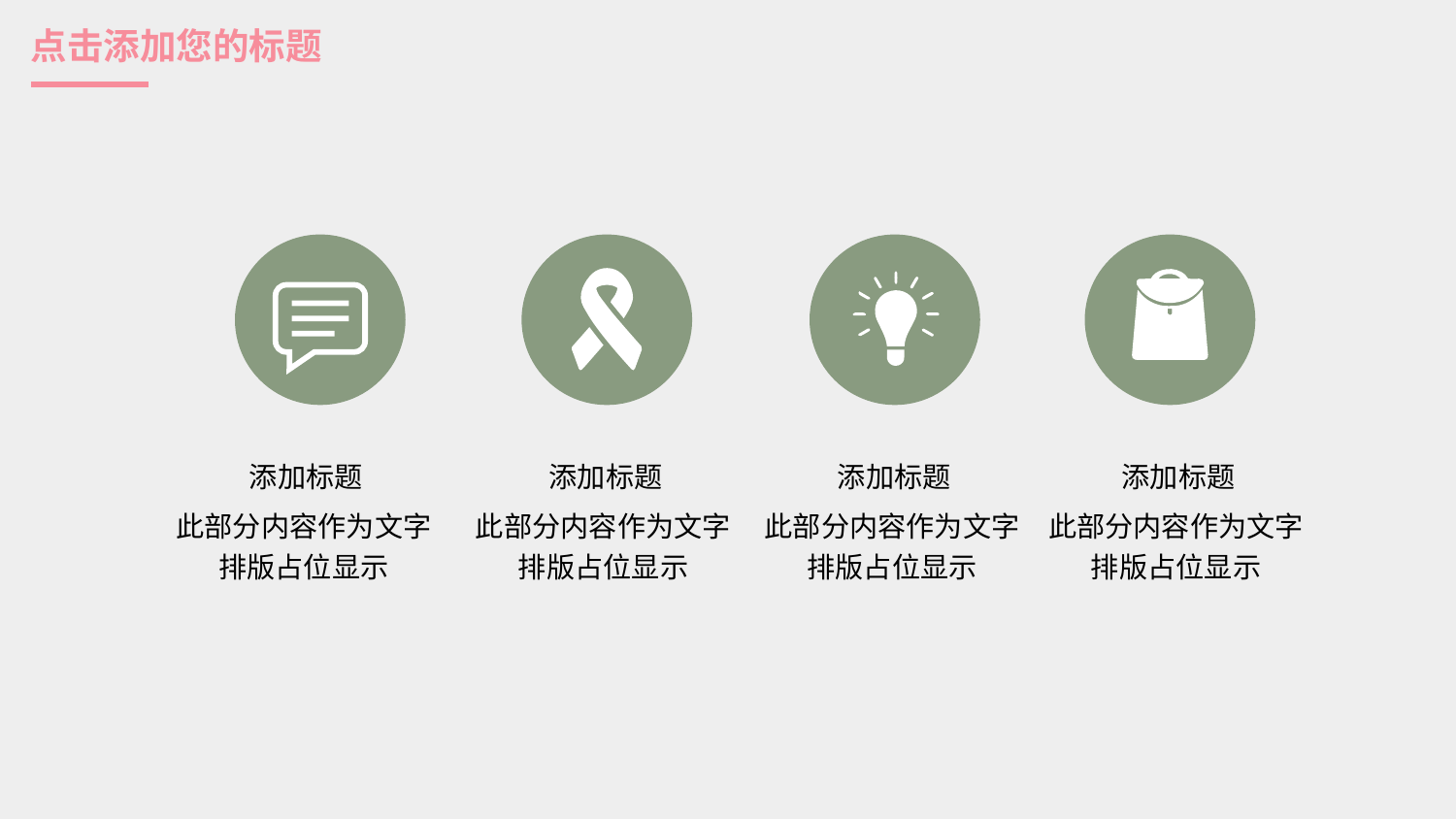

点击添加您的标题

添加标题
添加标题
添加标题
添加标题
此部分内容作为文字
排版占位显示
此部分内容作为文字
排版占位显示
此部分内容作为文字
排版占位显示
此部分内容作为文字
排版占位显示